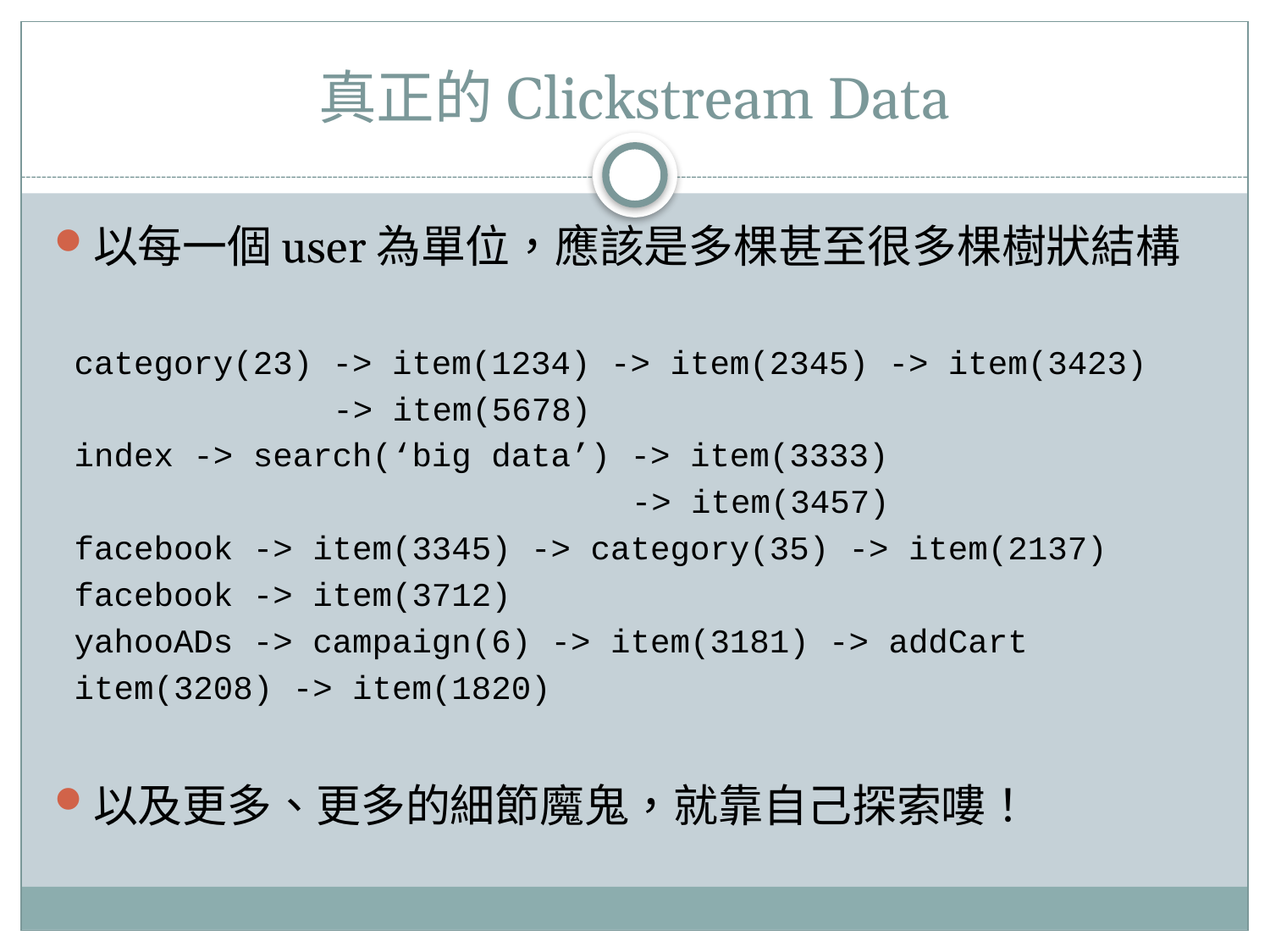

# 真正的Clickstream Data
以每一個user為單位，應該是多棵甚至很多棵樹狀結構

 category(23) -> item(1234) -> item(2345) -> item(3423)
              -> item(5678)
 index -> search(‘big data’) -> item(3333)
                             -> item(3457)
 facebook -> item(3345) -> category(35) -> item(2137)
 facebook -> item(3712)
 yahooADs -> campaign(6) -> item(3181) -> addCart
 item(3208) -> item(1820)

以及更多、更多的細節魔鬼，就靠自己探索嘍！